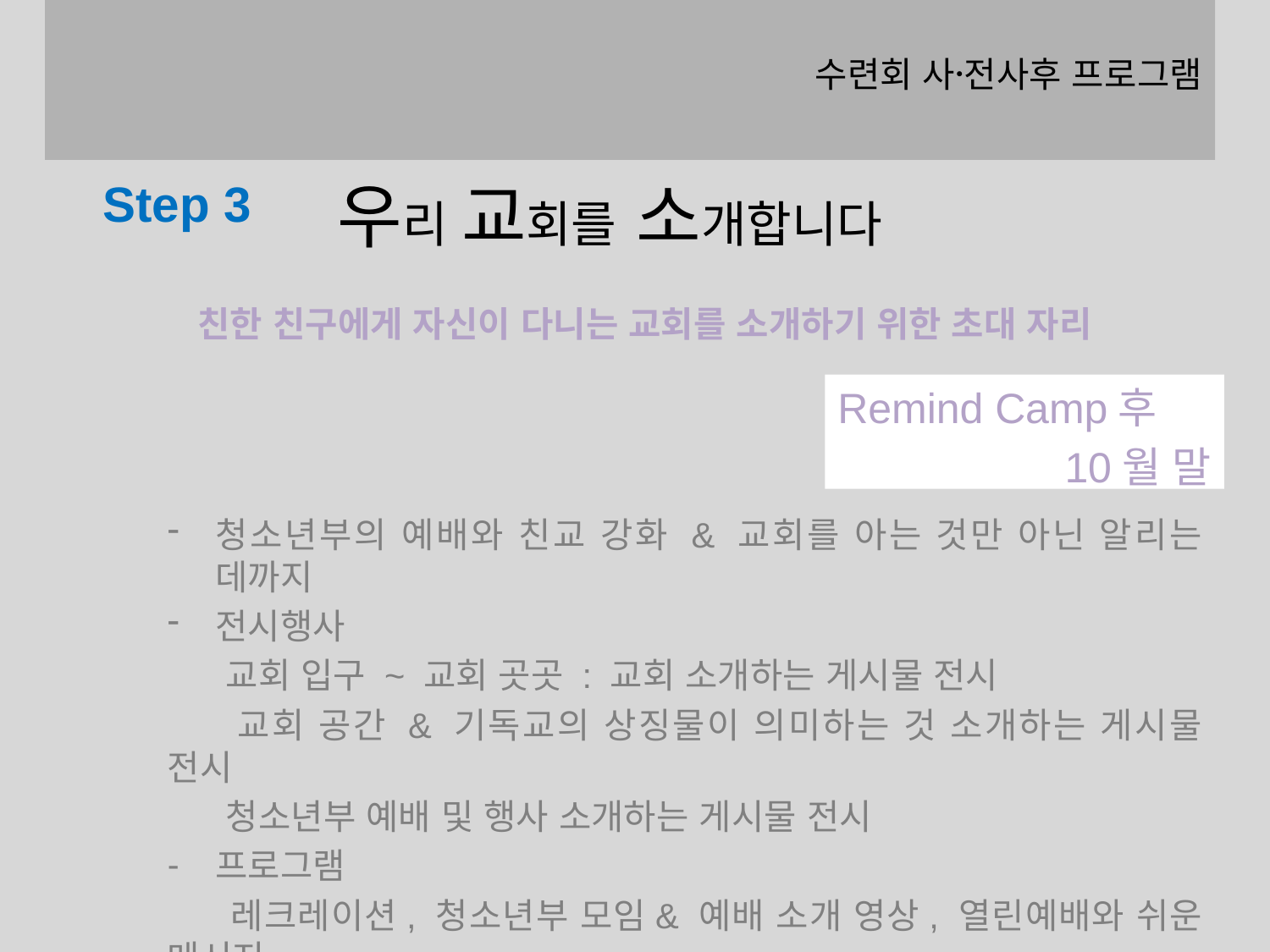

# 수련회 사전〮사후 프로그램
우리 교회를 소개합니다
Step 3
친한 친구에게 자신이 다니는 교회를 소개하기 위한 초대 자리
Remind Camp후
10월 말
청소년부의 예배와 친교 강화 & 교회를 아는 것만 아닌 알리는 데까지
전시행사
     교회 입구 ~ 교회 곳곳 : 교회 소개하는 게시물 전시
     교회 공간 & 기독교의 상징물이 의미하는 것 소개하는 게시물 전시
     청소년부 예배 및 행사 소개하는 게시물 전시
프로그램
     레크레이션, 청소년부 모임& 예배 소개 영상, 열린예배와 쉬운 메시지
    간단한 간식 파티